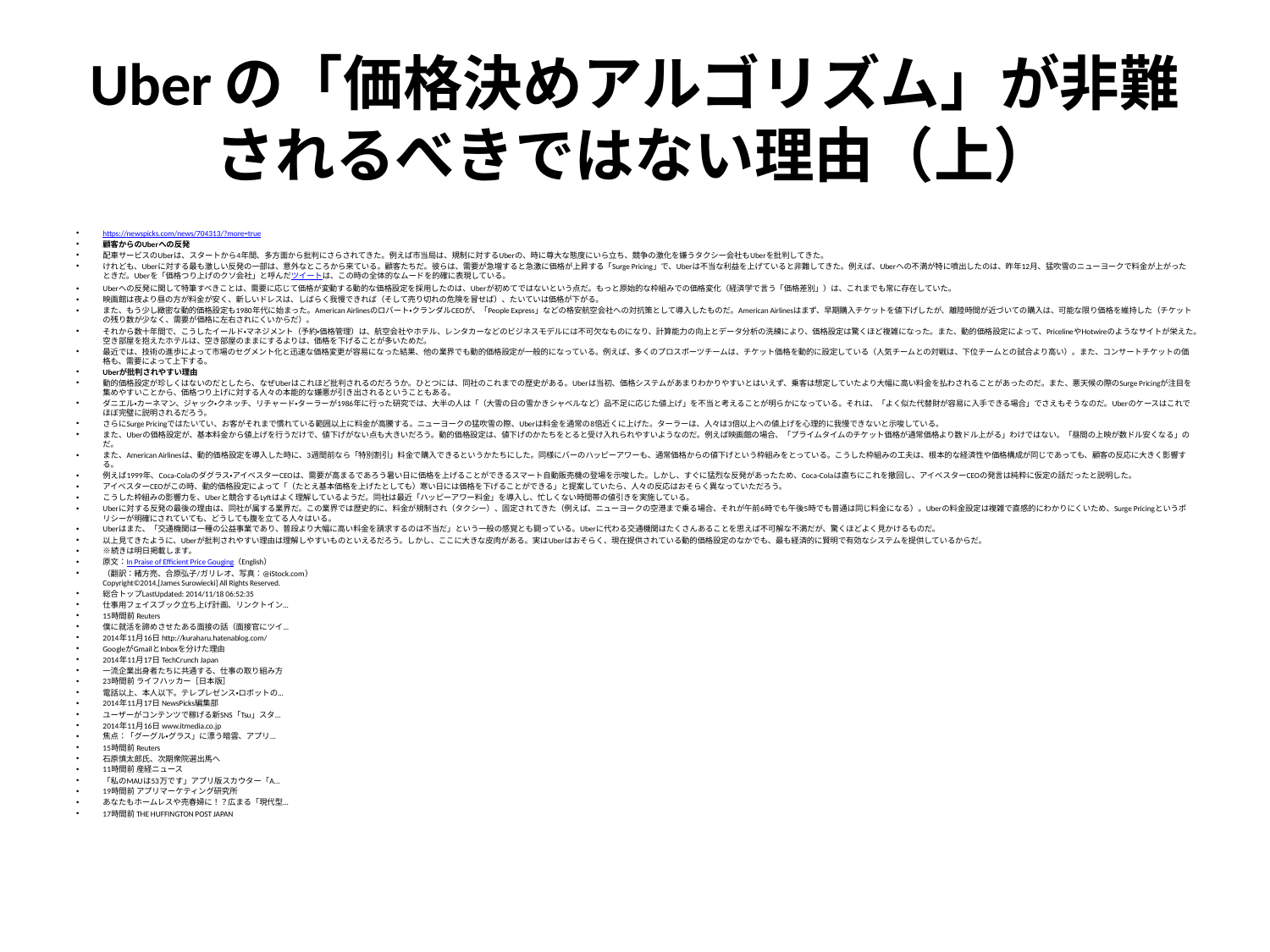

# Uberの「価格決めアルゴリズム」が非難されるべきではない理由（上）
https://newspicks.com/news/704313/?more=true
顧客からのUberへの反発
配車サービスのUberは、スタートから4年間、多方面から批判にさらされてきた。例えば市当局は、規制に対するUberの、時に尊大な態度にいら立ち、競争の激化を嫌うタクシー会社もUberを批判してきた。
けれども、Uberに対する最も激しい反発の一部は、意外なところから来ている。顧客たちだ。彼らは、需要が急増すると急激に価格が上昇する「Surge Pricing」で、Uberは不当な利益を上げていると非難してきた。例えば、Uberへの不満が特に噴出したのは、昨年12月、猛吹雪のニューヨークで料金が上がったときだ。Uberを「価格つり上げのクソ会社」と呼んだツイートは、この時の全体的なムードを的確に表現している。
Uberへの反発に関して特筆すべきことは、需要に応じて価格が変動する動的な価格設定を採用したのは、Uberが初めてではないという点だ。もっと原始的な枠組みでの価格変化（経済学で言う「価格差別」）は、これまでも常に存在していた。
映画館は夜より昼の方が料金が安く、新しいドレスは、しばらく我慢できれば（そして売り切れの危険を冒せば）、たいていは価格が下がる。
また、もう少し緻密な動的価格設定も1980年代に始まった。American Airlinesのロバート・クランダルCEOが、「People Express」などの格安航空会社への対抗策として導入したものだ。American Airlinesはまず、早期購入チケットを値下げしたが、離陸時間が近づいての購入は、可能な限り価格を維持した（チケットの残り数が少なく、需要が価格に左右されにくいからだ）。
それから数十年間で、こうしたイールド・マネジメント（予約・価格管理）は、航空会社やホテル、レンタカーなどのビジネスモデルには不可欠なものになり、計算能力の向上とデータ分析の洗練により、価格設定は驚くほど複雑になった。また、動的価格設定によって、PricelineやHotwireのようなサイトが栄えた。空き部屋を抱えたホテルは、空き部屋のままにするよりは、価格を下げることが多いためだ。
最近では、技術の進歩によって市場のセグメント化と迅速な価格変更が容易になった結果、他の業界でも動的価格設定が一般的になっている。例えば、多くのプロスポーツチームは、チケット価格を動的に設定している（人気チームとの対戦は、下位チームとの試合より高い）。また、コンサートチケットの価格も、需要によって上下する。
Uberが批判されやすい理由
動的価格設定が珍しくはないのだとしたら、なぜUberはこれほど批判されるのだろうか。ひとつには、同社のこれまでの歴史がある。Uberは当初、価格システムがあまりわかりやすいとはいえず、乗客は想定していたより大幅に高い料金を払わされることがあったのだ。また、悪天候の際のSurge Pricingが注目を集めやすいことから、価格つり上げに対する人々の本能的な嫌悪が引き出されるということもある。
ダニエル・カーネマン、ジャック・クネッチ、リチャード・ターラーが1986年に行った研究では、大半の人は「（大雪の日の雪かきシャベルなど）品不足に応じた値上げ」を不当と考えることが明らかになっている。それは、「よく似た代替財が容易に入手できる場合」でさえもそうなのだ。Uberのケースはこれでほぼ完璧に説明されるだろう。
さらにSurge Pricingではたいてい、お客がそれまで慣れている範囲以上に料金が高騰する。ニューヨークの猛吹雪の際、Uberは料金を通常の8倍近くに上げた。ターラーは、人々は3倍以上への値上げを心理的に我慢できないと示唆している。
また、Uberの価格設定が、基本料金から値上げを行うだけで、値下げがない点も大きいだろう。動的価格設定は、値下げのかたちをとると受け入れられやすいようなのだ。例えば映画館の場合、「プライムタイムのチケット価格が通常価格より数ドル上がる」わけではない。「昼間の上映が数ドル安くなる」のだ。
また、American Airlinesは、動的価格設定を導入した時に、3週間前なら「特別割引」料金で購入できるというかたちにした。同様にバーのハッピーアワーも、通常価格からの値下げという枠組みをとっている。こうした枠組みの工夫は、根本的な経済性や価格構成が同じであっても、顧客の反応に大きく影響する。
例えば1999年、Coca-Colaのダグラス・アイベスターCEOは、需要が高まるであろう暑い日に価格を上げることができるスマート自動販売機の登場を示唆した。しかし、すぐに猛烈な反発があったため、Coca-Colaは直ちにこれを撤回し、アイベスターCEOの発言は純粋に仮定の話だったと説明した。
アイベスターCEOがこの時、動的価格設定によって「（たとえ基本価格を上げたとしても）寒い日には価格を下げることができる」と提案していたら、人々の反応はおそらく異なっていただろう。
こうした枠組みの影響力を、Uberと競合するLyftはよく理解しているようだ。同社は最近「ハッピーアワー料金」を導入し、忙しくない時間帯の値引きを実施している。
Uberに対する反発の最後の理由は、同社が属する業界だ。この業界では歴史的に、料金が規制され（タクシー）、固定されてきた（例えば、ニューヨークの空港まで乗る場合、それが午前6時でも午後5時でも普通は同じ料金になる）。Uberの料金設定は複雑で直感的にわかりにくいため、Surge Pricingというポリシーが明確にされていても、どうしても腹を立てる人々はいる。
Uberはまた、「交通機関は一種の公益事業であり、普段より大幅に高い料金を請求するのは不当だ」という一般の感覚とも闘っている。Uberに代わる交通機関はたくさんあることを思えば不可解な不満だが、驚くほどよく見かけるものだ。
以上見てきたように、Uberが批判されやすい理由は理解しやすいものといえるだろう。しかし、ここに大きな皮肉がある。実はUberはおそらく、現在提供されている動的価格設定のなかでも、最も経済的に賢明で有効なシステムを提供しているからだ。
※続きは明日掲載します。
原文：In Praise of Efficient Price Gouging（English）
（翻訳：緒方亮、合原弘子/ガリレオ、写真：@iStock.com）
Copyright©2014,[James Surowiecki] All Rights Reserved.
総合トップLastUpdated: 2014/11/18 06:52:35
仕事用フェイスブック立ち上げ計画、リンクトイン...
15時間前 Reuters
僕に就活を諦めさせたある面接の話（面接官にツイ...
2014年11月16日 http://kuraharu.hatenablog.com/
GoogleがGmailとInboxを分けた理由
2014年11月17日 TechCrunch Japan
一流企業出身者たちに共通する、仕事の取り組み方
23時間前 ライフハッカー［日本版］
電話以上、本人以下。テレプレゼンス・ロボットの...
2014年11月17日 NewsPicks編集部
ユーザーがコンテンツで稼げる新SNS「Tsu」スタ...
2014年11月16日 www.itmedia.co.jp
焦点：「グーグル・グラス」に漂う暗雲、アプリ...
15時間前 Reuters
石原慎太郎氏、次期衆院選出馬へ
11時間前 産経ニュース
「私のMAUは53万です」アプリ版スカウター「A...
19時間前 アプリマーケティング研究所
あなたもホームレスや売春婦に！？広まる「現代型...
17時間前 THE HUFFINGTON POST JAPAN